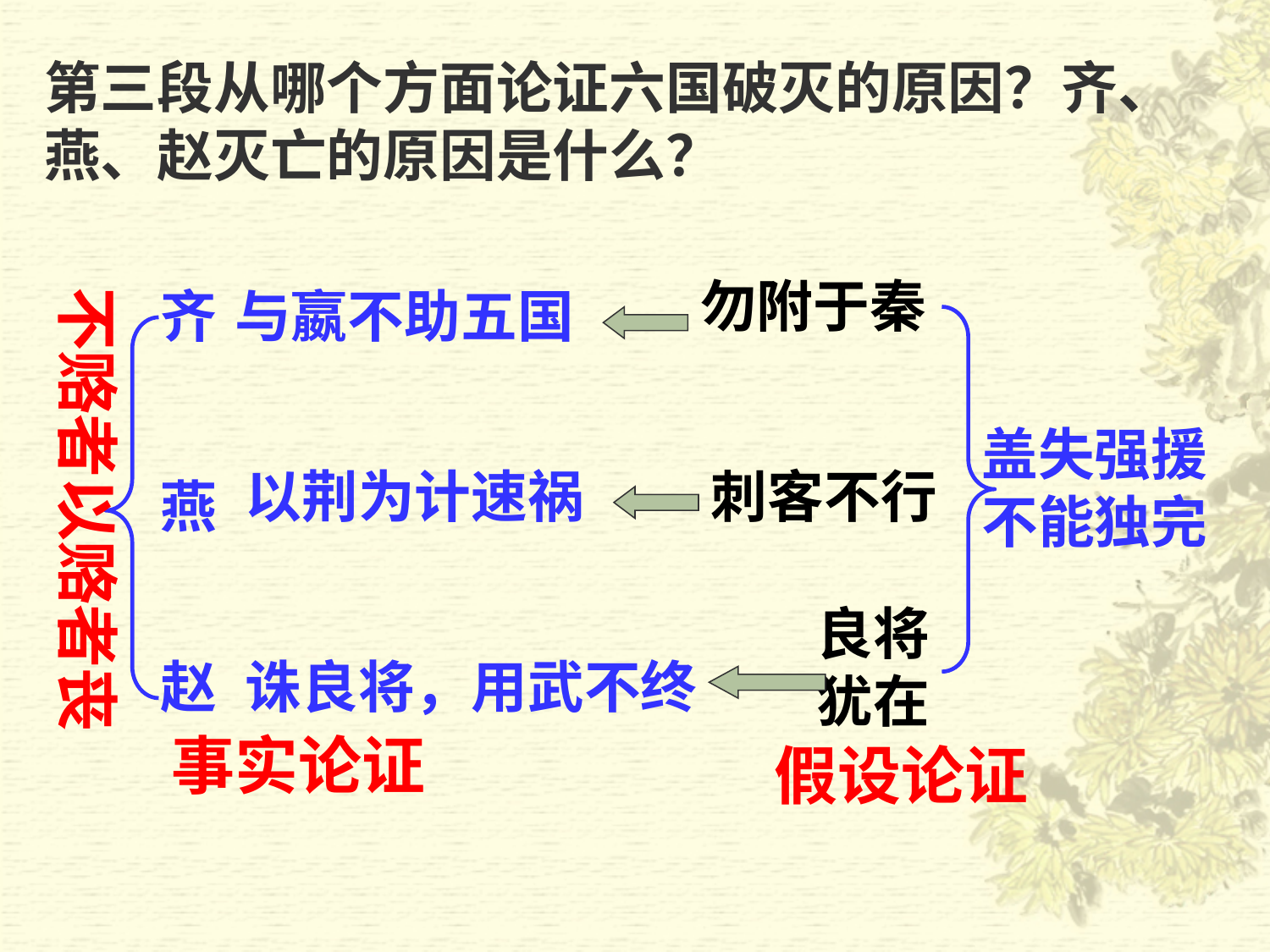

第三段从哪个方面论证六国破灭的原因？齐、燕、赵灭亡的原因是什么？
勿附于秦
不赂者以赂者丧
齐
与嬴不助五国

盖失强援不能独完
以荆为计速祸
刺客不行
燕

良将犹在
赵
诛良将，用武不终

事实论证
假设论证